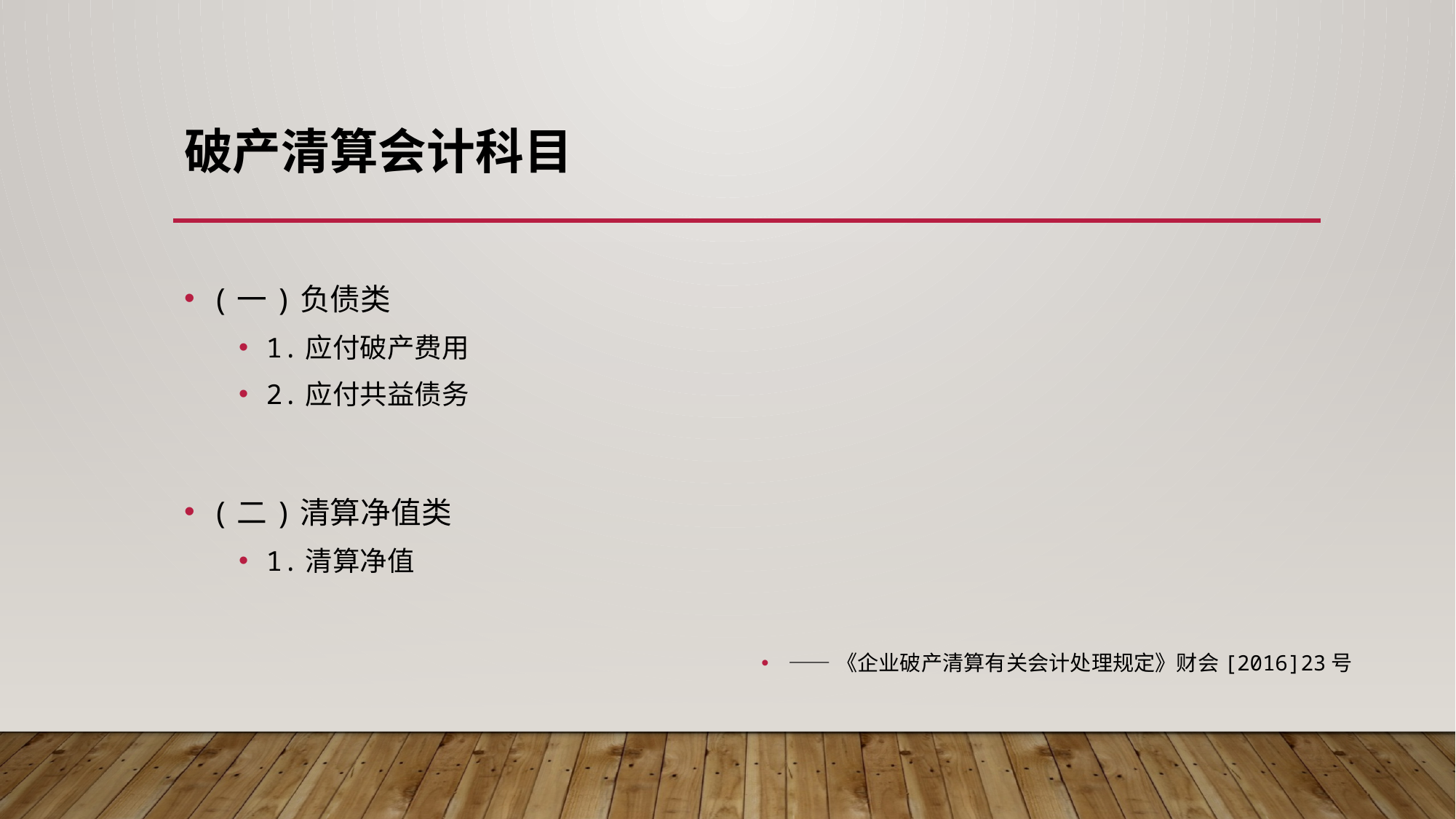

# 破产清算会计科目
(一)负债类
1.应付破产费用
2.应付共益债务

(二)清算净值类
1.清算净值

——《企业破产清算有关会计处理规定》财会[2016]23号